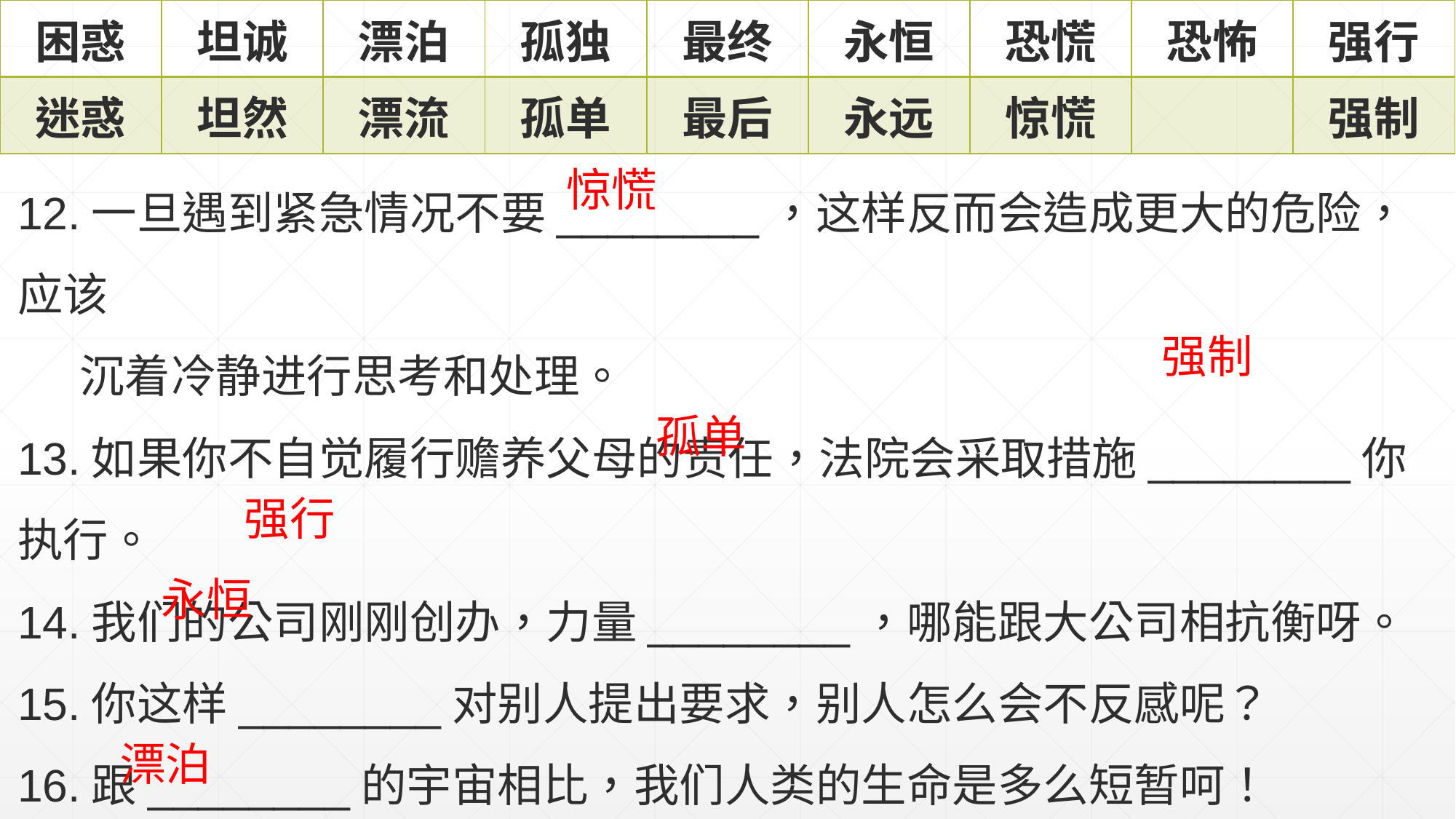

| 困惑 | 坦诚 | 漂泊 | 孤独 | 最终 | 永恒 | 恐慌 | 恐怖 | 强行 |
| --- | --- | --- | --- | --- | --- | --- | --- | --- |
| 迷惑 | 坦然 | 漂流 | 孤单 | 最后 | 永远 | 惊慌 |  | 强制 |
12.一旦遇到紧急情况不要________，这样反而会造成更大的危险，应该
     沉着冷静进行思考和处理。
13.如果你不自觉履行赡养父母的责任，法院会采取措施________你执行。
14.我们的公司刚刚创办，力量________，哪能跟大公司相抗衡呀。
15.你这样________对别人提出要求，别人怎么会不反感呢？
16.跟________的宇宙相比，我们人类的生命是多么短暂呵！
17.我喜欢过稳定平静的家庭生活，不喜欢在外面东奔西走，四处
      ________。
惊慌
强制
孤单
强行
永恒
漂泊